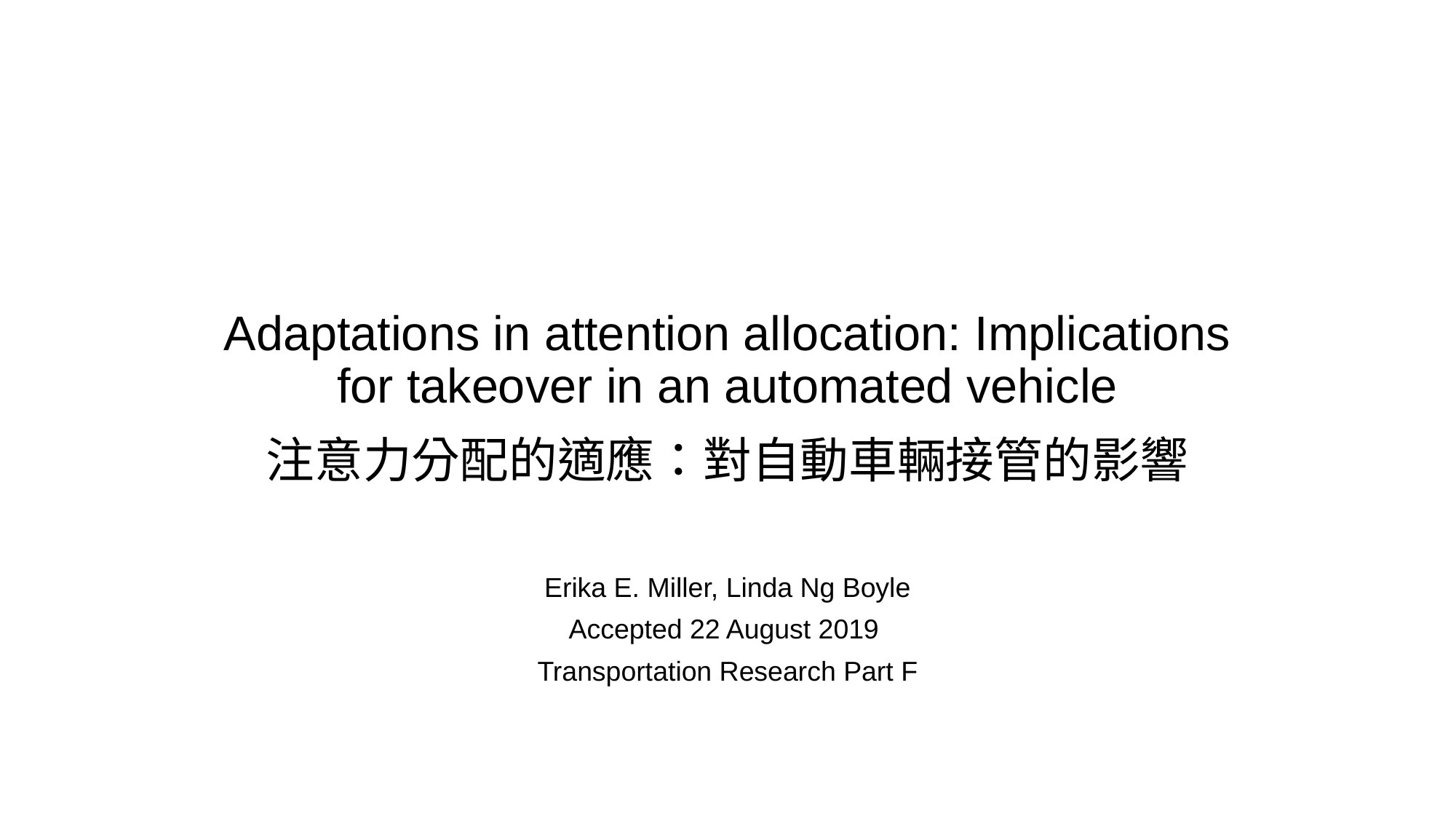

# Adaptations in attention allocation: Implications for takeover in an automated vehicle
注意力分配的適應：對自動車輛接管的影響
Erika E. Miller, Linda Ng Boyle
Accepted 22 August 2019
Transportation Research Part F